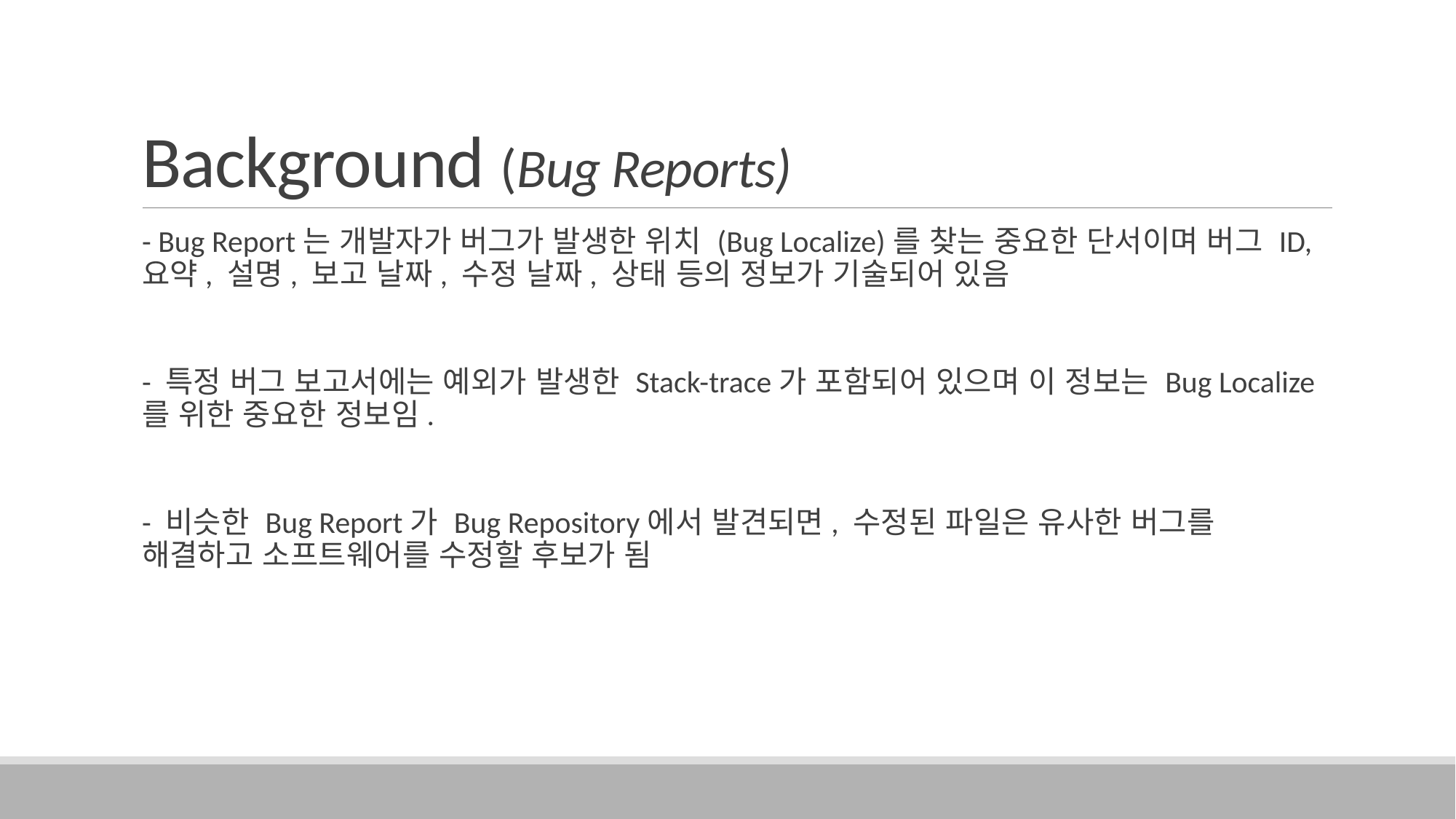

# Background (Bug Reports)
- Bug Report는 개발자가 버그가 발생한 위치 (Bug Localize)를 찾는 중요한 단서이며 버그 ID, 요약, 설명, 보고 날짜, 수정 날짜, 상태 등의 정보가 기술되어 있음

- 특정 버그 보고서에는 예외가 발생한 Stack-trace가 포함되어 있으며 이 정보는 Bug Localize를 위한 중요한 정보임.

- 비슷한 Bug Report가 Bug Repository에서 발견되면, 수정된 파일은 유사한 버그를 해결하고 소프트웨어를 수정할 후보가 됨